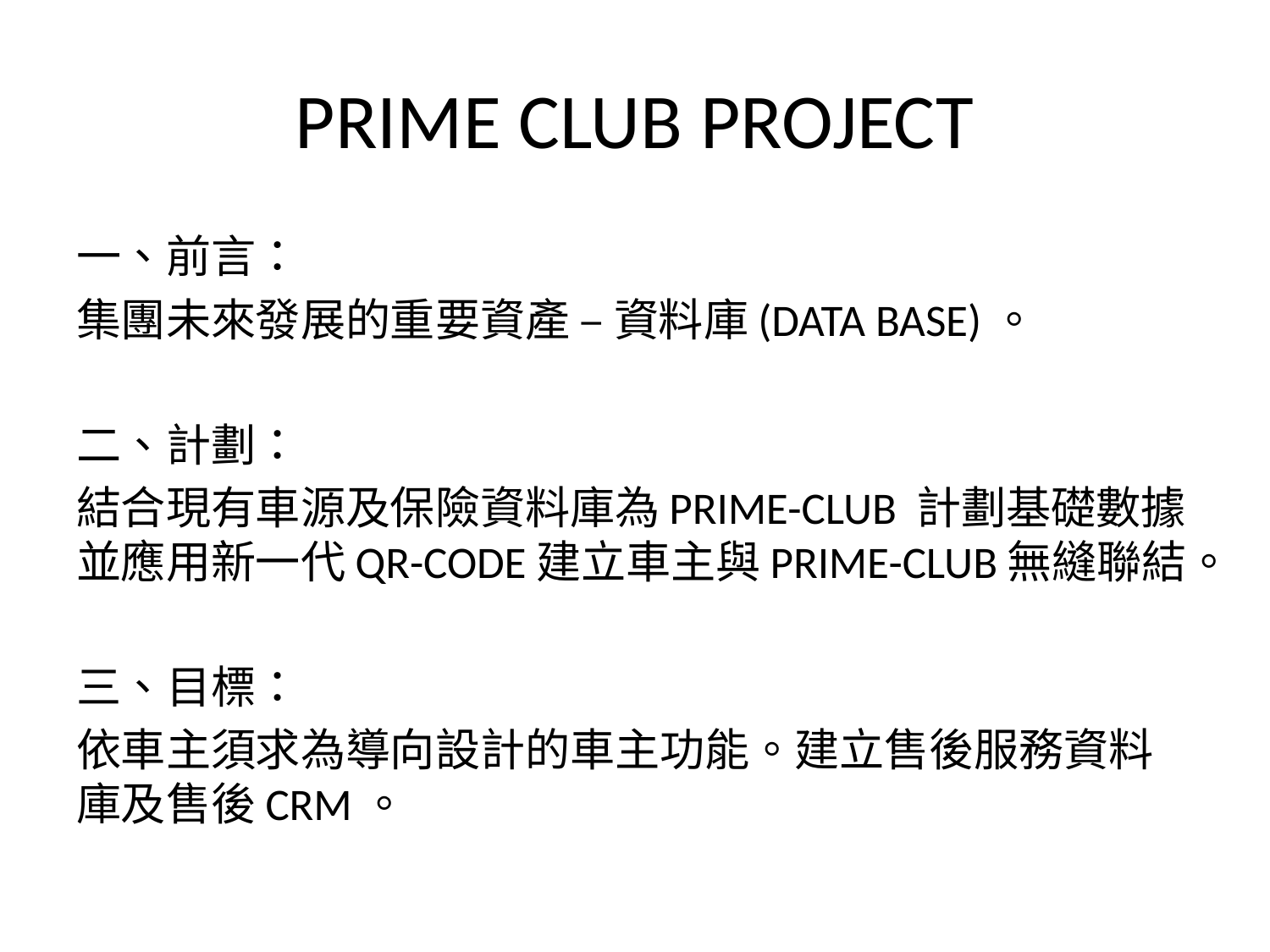

# PRIME CLUB PROJECT
一、前言：
集團未來發展的重要資產 – 資料庫(DATA BASE)。

二、計劃：
結合現有車源及保險資料庫為PRIME-CLUB 計劃基礎數據並應用新一代QR-CODE建立車主與PRIME-CLUB無縫聯結。

三、目標：
依車主須求為導向設計的車主功能。建立售後服務資料庫及售後CRM。